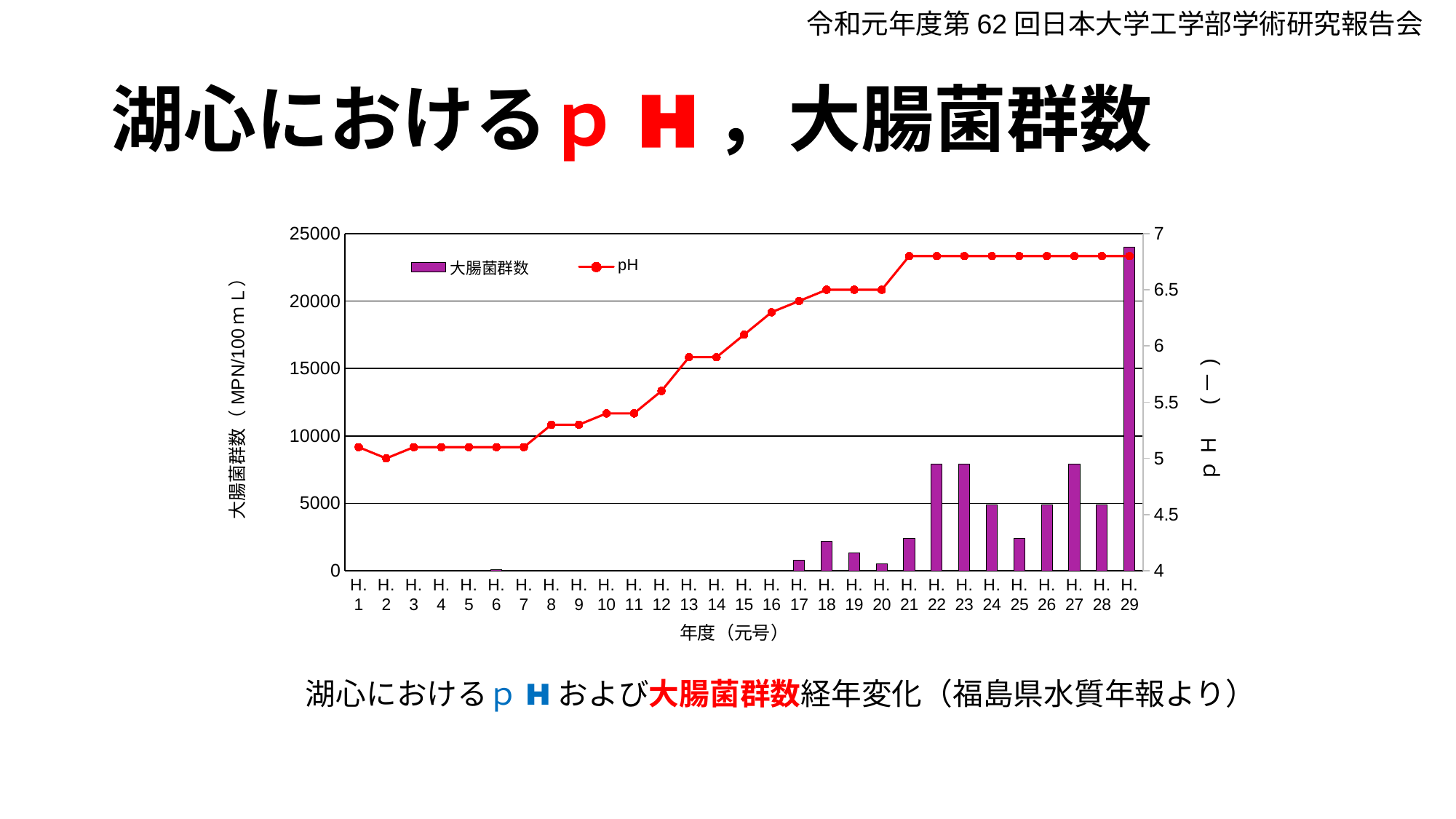

令和元年度第62回日本大学工学部学術研究報告会
# 湖心におけるｐH，大腸菌群数

### Chart

| Category | 大腸菌群数 | pH |
|---|---|---|
| H.1 | 7.8 | 5.1 |
| H.2 | 0.0 | 5.0 |
| H.3 | 0.0 | 5.1 |
| H.4 | 2.0 | 5.1 |
| H.5 | 2.0 | 5.1 |
| H.6 | 79.0 | 5.1 |
| H.7 | 2.0 | 5.1 |
| H.8 | 0.0 | 5.3 |
| H.9 | 0.0 | 5.3 |
| H.10 | 4.5 | 5.4 |
| H.11 | 23.0 | 5.4 |
| H.12 | 22.0 | 5.6 |
| H.13 | 23.0 | 5.9 |
| H.14 | 4.5 | 5.9 |
| H.15 | 2.0 | 6.1 |
| H.16 | 4.5 | 6.3 |
| H.17 | 790.0 | 6.4 |
| H.18 | 2200.0 | 6.5 |
| H.19 | 1300.0 | 6.5 |
| H.20 | 490.0 | 6.5 |
| H.21 | 2400.0 | 6.8 |
| H.22 | 7900.0 | 6.8 |
| H.23 | 7900.0 | 6.8 |
| H.24 | 4900.0 | 6.8 |
| H.25 | 2400.0 | 6.8 |
| H.26 | 4900.0 | 6.8 |
| H.27 | 7900.0 | 6.8 |
| H.28 | 4900.0 | 6.8 |
| H.29 | 24000.0 | 6.8 |
湖心におけるｐHおよび大腸菌群数経年変化（福島県水質年報より）